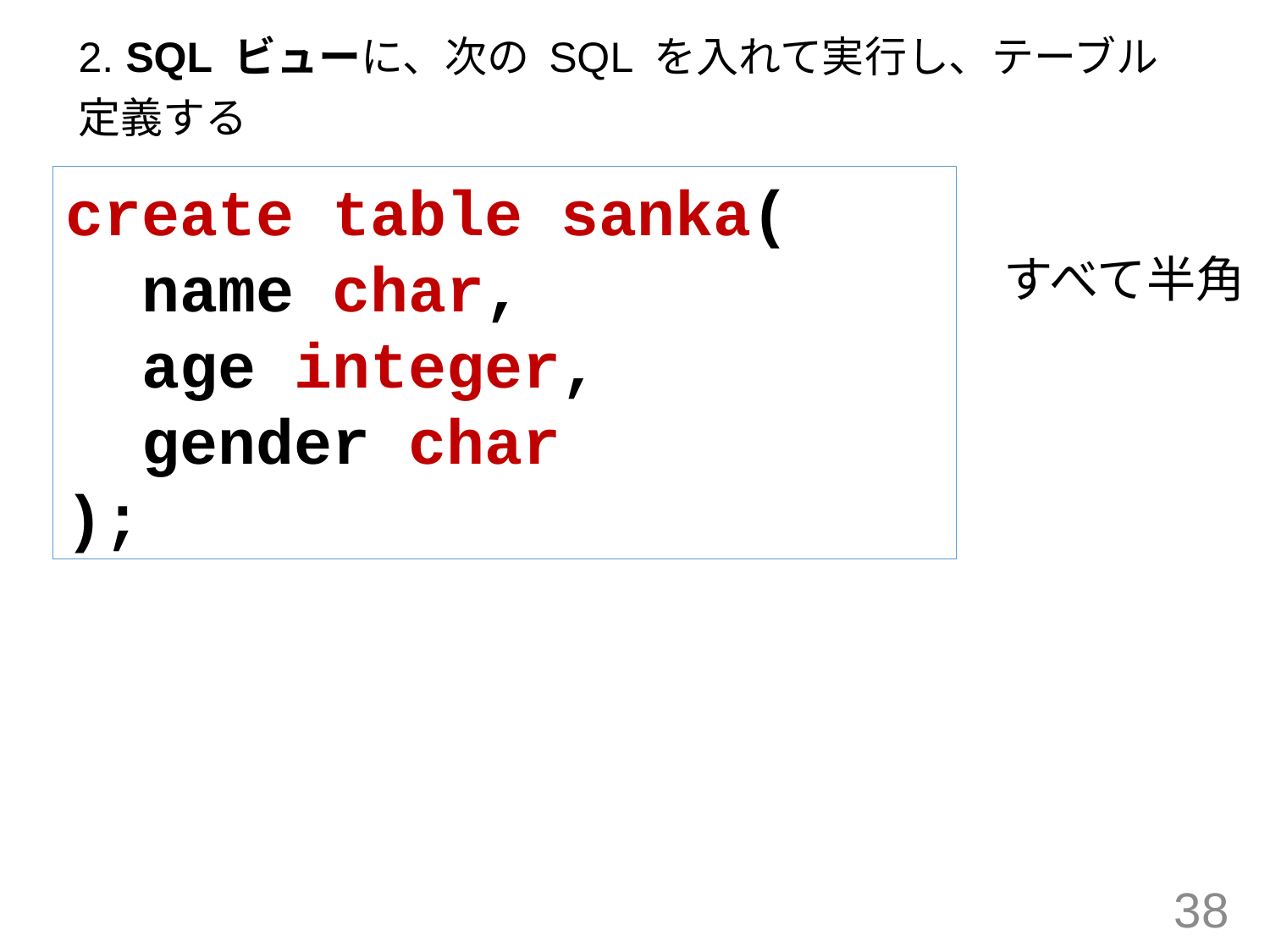

2. SQL ビューに、次の SQL を入れて実行し、テーブル定義する

create table sanka(
  name char,
  age integer,
  gender char
);
すべて半角
38